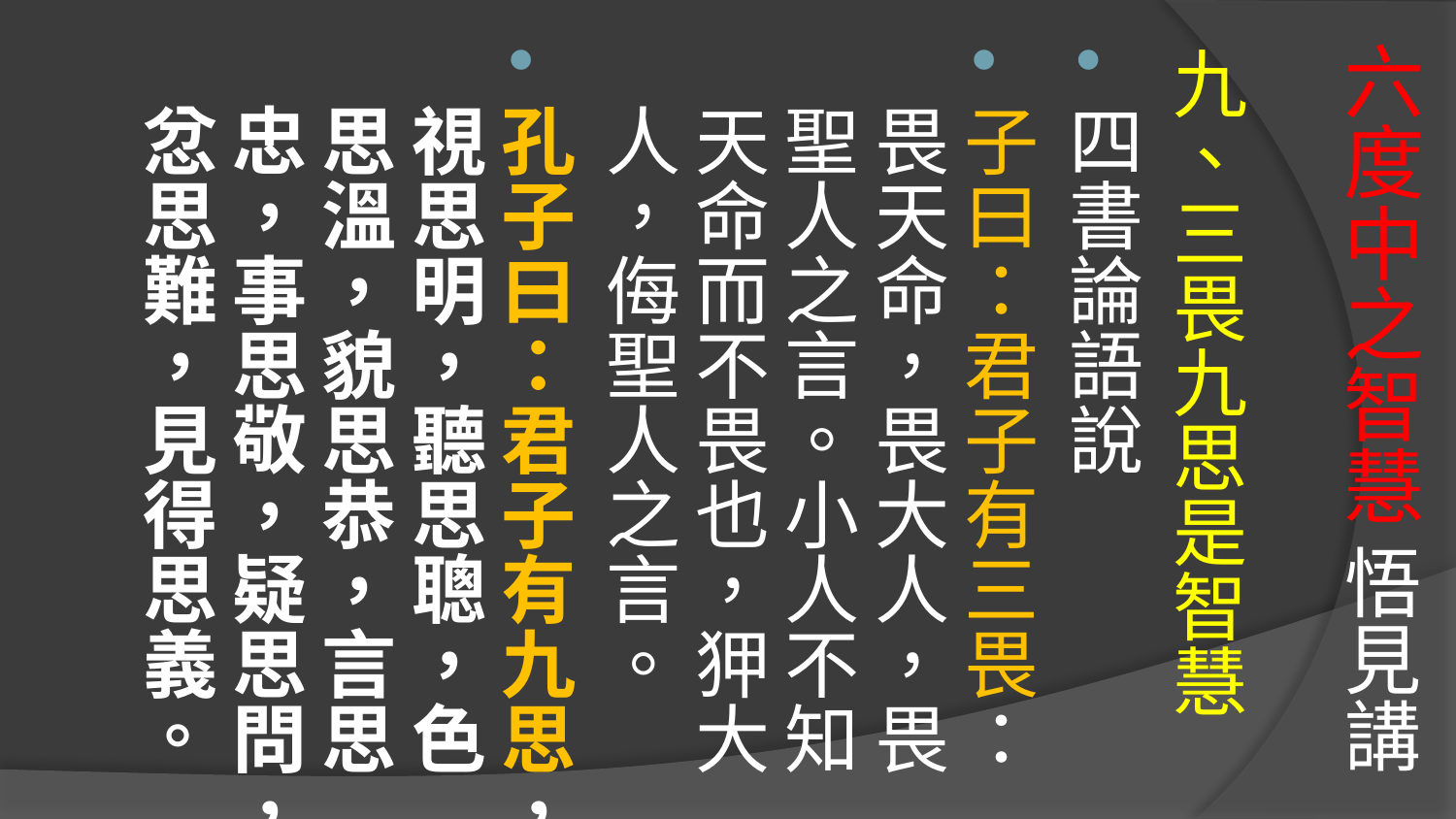

# 六度中之智慧 悟見講
九、三畏九思是智慧
四書論語說
子曰：君子有三畏：畏天命，畏大人，畏聖人之言。小人不知天命而不畏也，狎大人，侮聖人之言。
孔子曰：君子有九思，視思明，聽思聰，色思溫，貌思恭，言思忠，事思敬，疑思問，忿思難，見得思義。